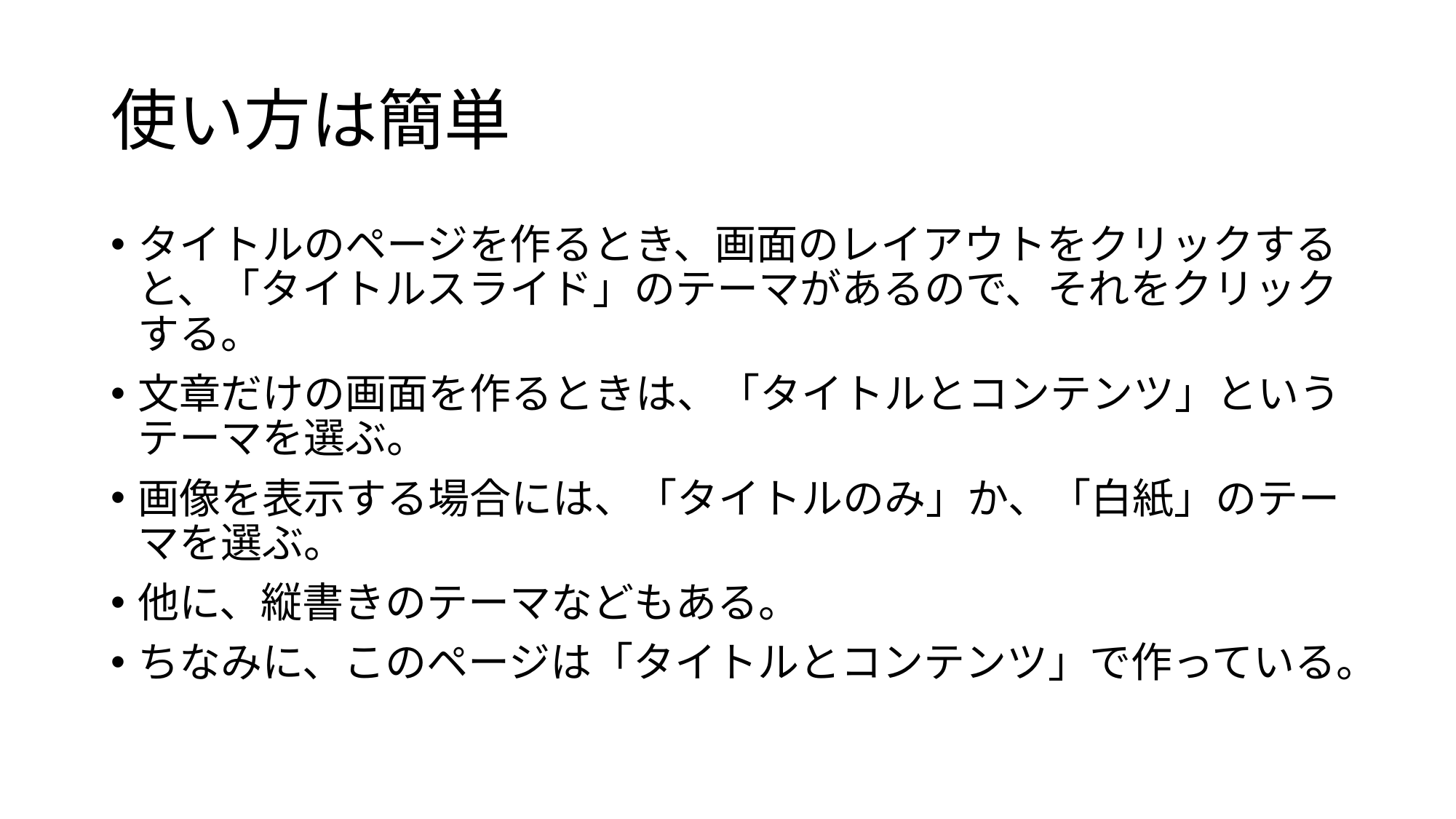

# 使い方は簡単
タイトルのページを作るとき、画面のレイアウトをクリックすると、「タイトルスライド」のテーマがあるので、それをクリックする。
文章だけの画面を作るときは、「タイトルとコンテンツ」というテーマを選ぶ。
画像を表示する場合には、「タイトルのみ」か、「白紙」のテーマを選ぶ。
他に、縦書きのテーマなどもある。
ちなみに、このページは「タイトルとコンテンツ」で作っている。